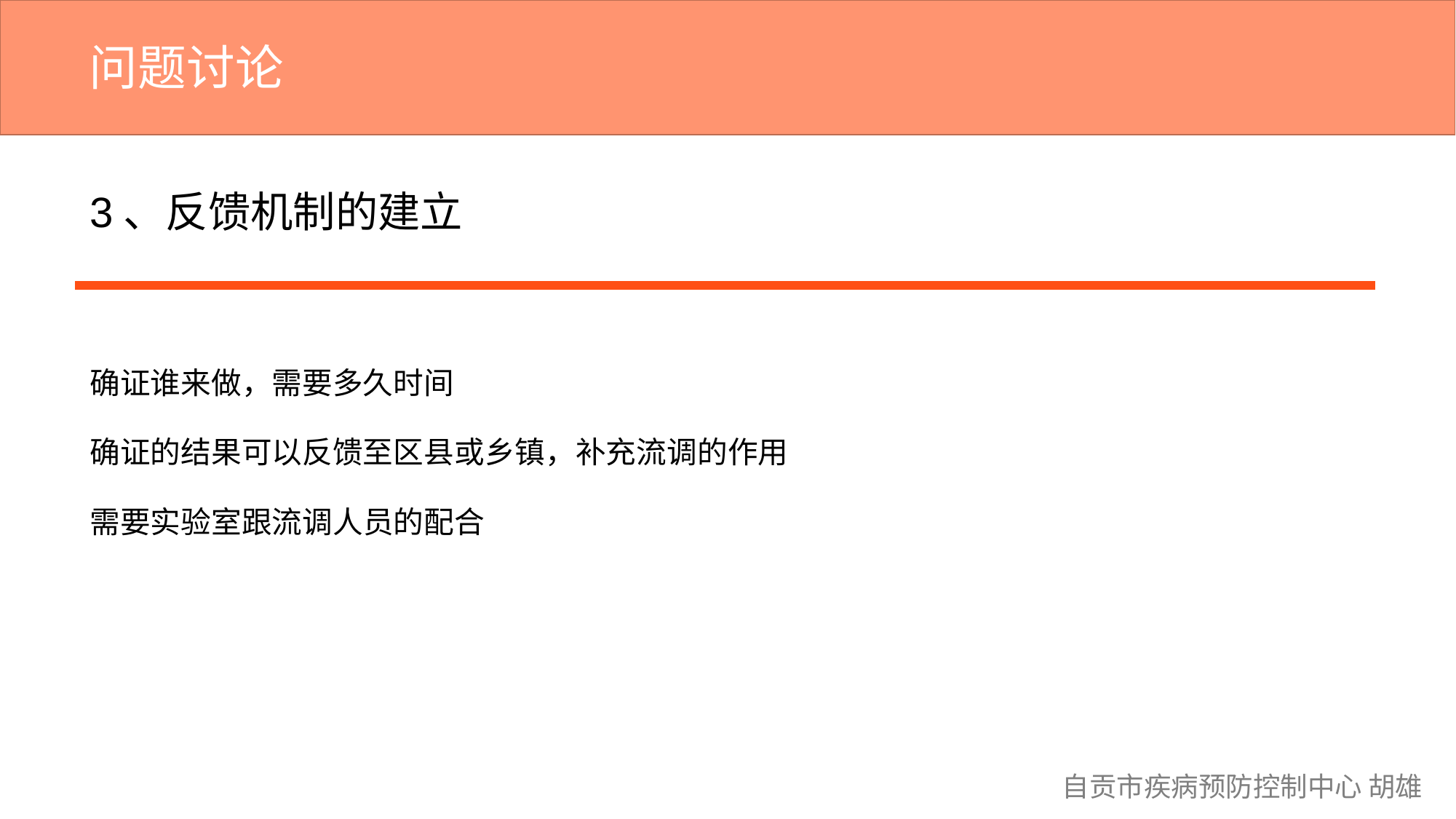

问题讨论
3、反馈机制的建立
确证谁来做，需要多久时间
确证的结果可以反馈至区县或乡镇，补充流调的作用
需要实验室跟流调人员的配合